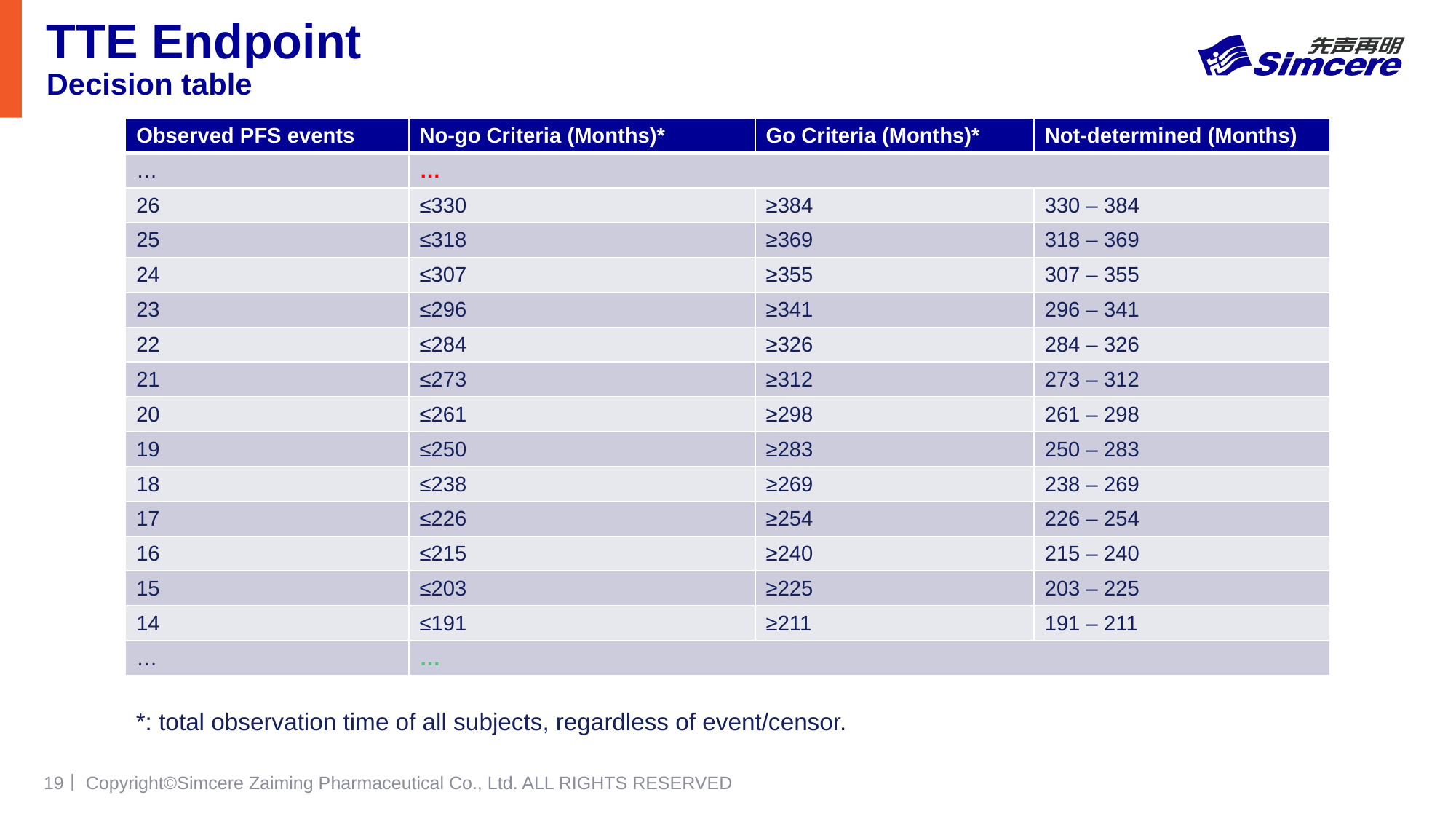

# TTE Endpoint Decision table
| Observed PFS events | No-go Criteria (Months)\* | Go Criteria (Months)\* | Not-determined (Months) |
| --- | --- | --- | --- |
| … | … |  |  |
| 26 | ≤330 | ≥384 | 330 – 384 |
| 25 | ≤318 | ≥369 | 318 – 369 |
| 24 | ≤307 | ≥355 | 307 – 355 |
| 23 | ≤296 | ≥341 | 296 – 341 |
| 22 | ≤284 | ≥326 | 284 – 326 |
| 21 | ≤273 | ≥312 | 273 – 312 |
| 20 | ≤261 | ≥298 | 261 – 298 |
| 19 | ≤250 | ≥283 | 250 – 283 |
| 18 | ≤238 | ≥269 | 238 – 269 |
| 17 | ≤226 | ≥254 | 226 – 254 |
| 16 | ≤215 | ≥240 | 215 – 240 |
| 15 | ≤203 | ≥225 | 203 – 225 |
| 14 | ≤191 | ≥211 | 191 – 211 |
| … | … |  |  |
*: total observation time of all subjects, regardless of event/censor.
19丨
Copyright©Simcere Zaiming Pharmaceutical Co., Ltd. ALL RIGHTS RESERVED